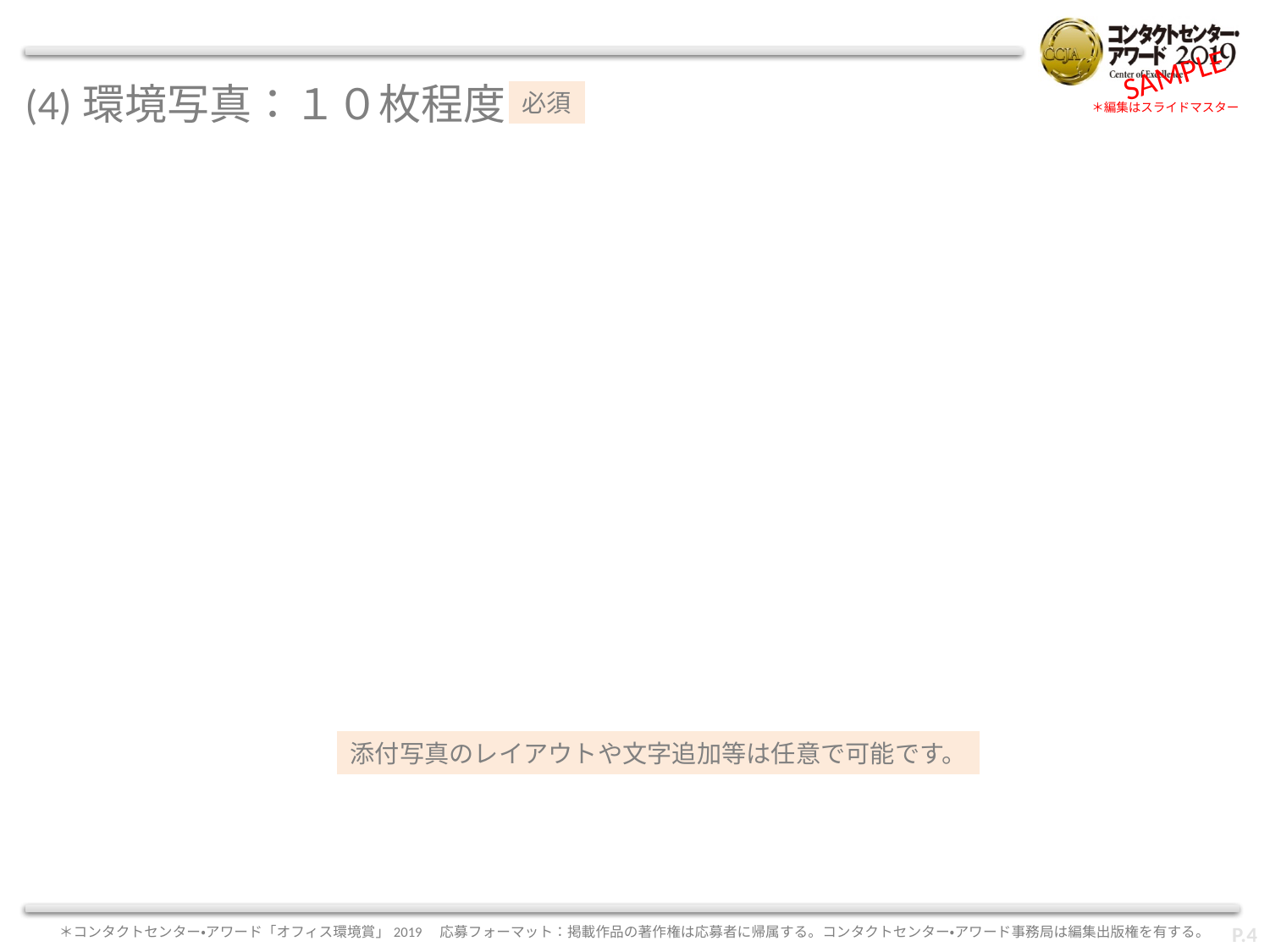

(4)環境写真：１０枚程度
必須
添付写真のレイアウトや文字追加等は任意で可能です。

P.4